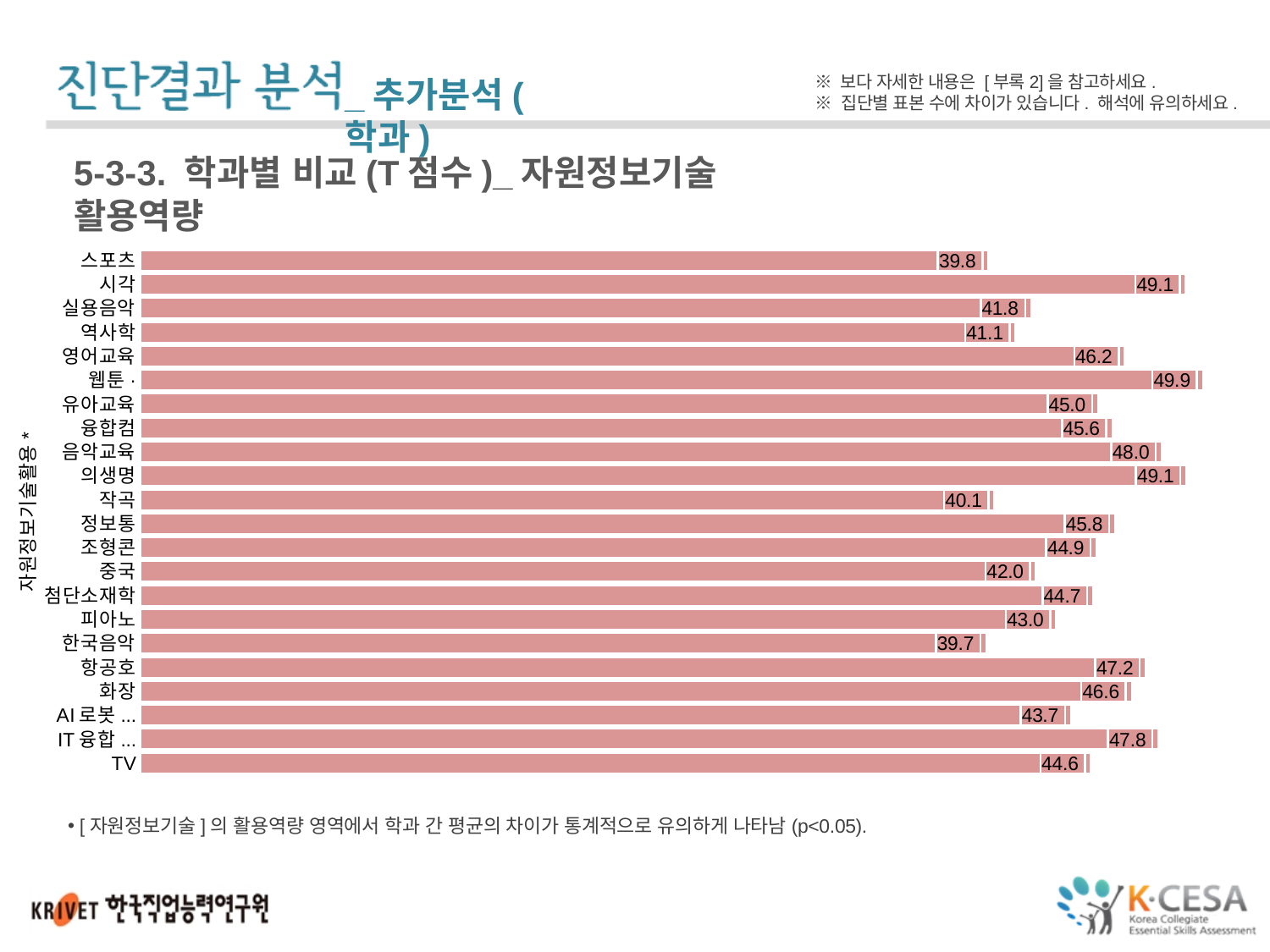

※ 보다 자세한 내용은 [부록2]을 참고하세요.
※ 집단별 표본 수에 차이가 있습니다. 해석에 유의하세요.
_추가분석(학과)
5-3-3. 학과별 비교(T점수)_자원정보기술 활용역량

### Chart

| Category |  |
|---|---|
| 스포츠건강관리학 | 39.8 |
| 시각디자인학 | 49.095238095238095 |
| 실용음악 | 41.8125 |
| 역사학 | 41.08695652173913 |
| 영어교육 | 46.21739130434783 |
| 웹툰·애니메이션과(웹툰) | 49.89473684210526 |
| 유아교육 | 44.96153846153846 |
| 융합컴퓨터·미디어학 | 45.63636363636363 |
| 음악교육 | 47.96 |
| 의생명·보건학부 | 49.12 |
| 작곡 | 40.083333333333336 |
| 정보통신융합공학부 | 45.76190476190476 |
| 조형콘텐츠학부 | 44.89473684210526 |
| 중국어중국학 | 42.04545454545455 |
| 첨단소재학 | 44.72727272727273 |
| 피아노 | 43.0 |
| 한국음악 | 39.714285714285715 |
| 항공호텔관광경영학부 | 47.2 |
| 화장품뷰티학 | 46.55 |
| AI로봇융합학(AI로봇융합전공) | 43.69565217391305 |
| IT융합전자공학 | 47.8 |
| TV영화학부 | 44.625 |
[자원정보기술]의 활용역량 영역에서 학과 간 평균의 차이가 통계적으로 유의하게 나타남(p<0.05).